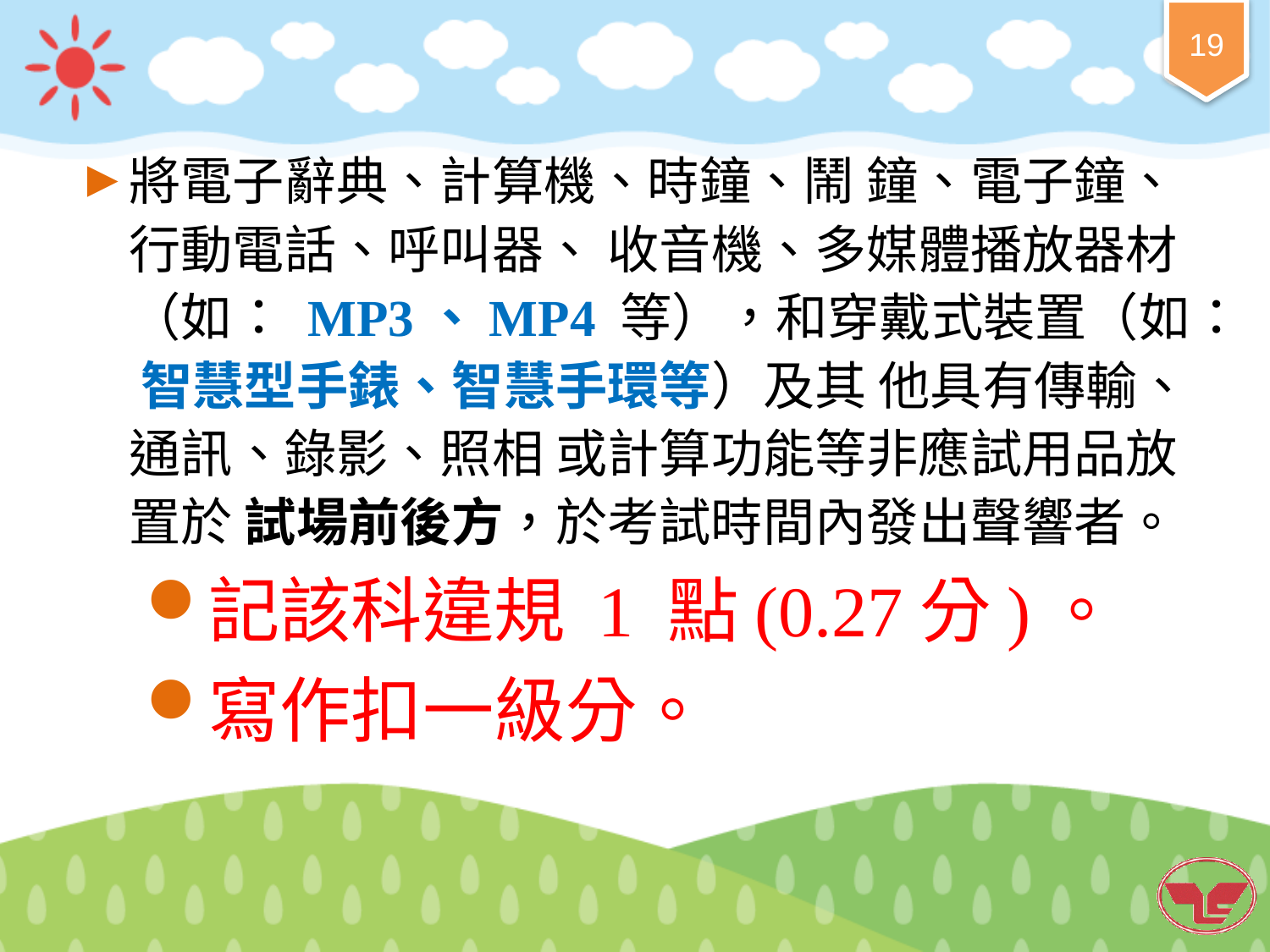

將電子辭典、計算機、時鐘、鬧 鐘、電子鐘、行動電話、呼叫器、 收音機、多媒體播放器材（如： MP3、MP4 等），和穿戴式裝置（如： 智慧型手錶、智慧手環等）及其 他具有傳輸、通訊、錄影、照相 或計算功能等非應試用品放置於 試場前後方，於考試時間內發出聲響者。
記該科違規 1 點(0.27分)。
寫作扣一級分。